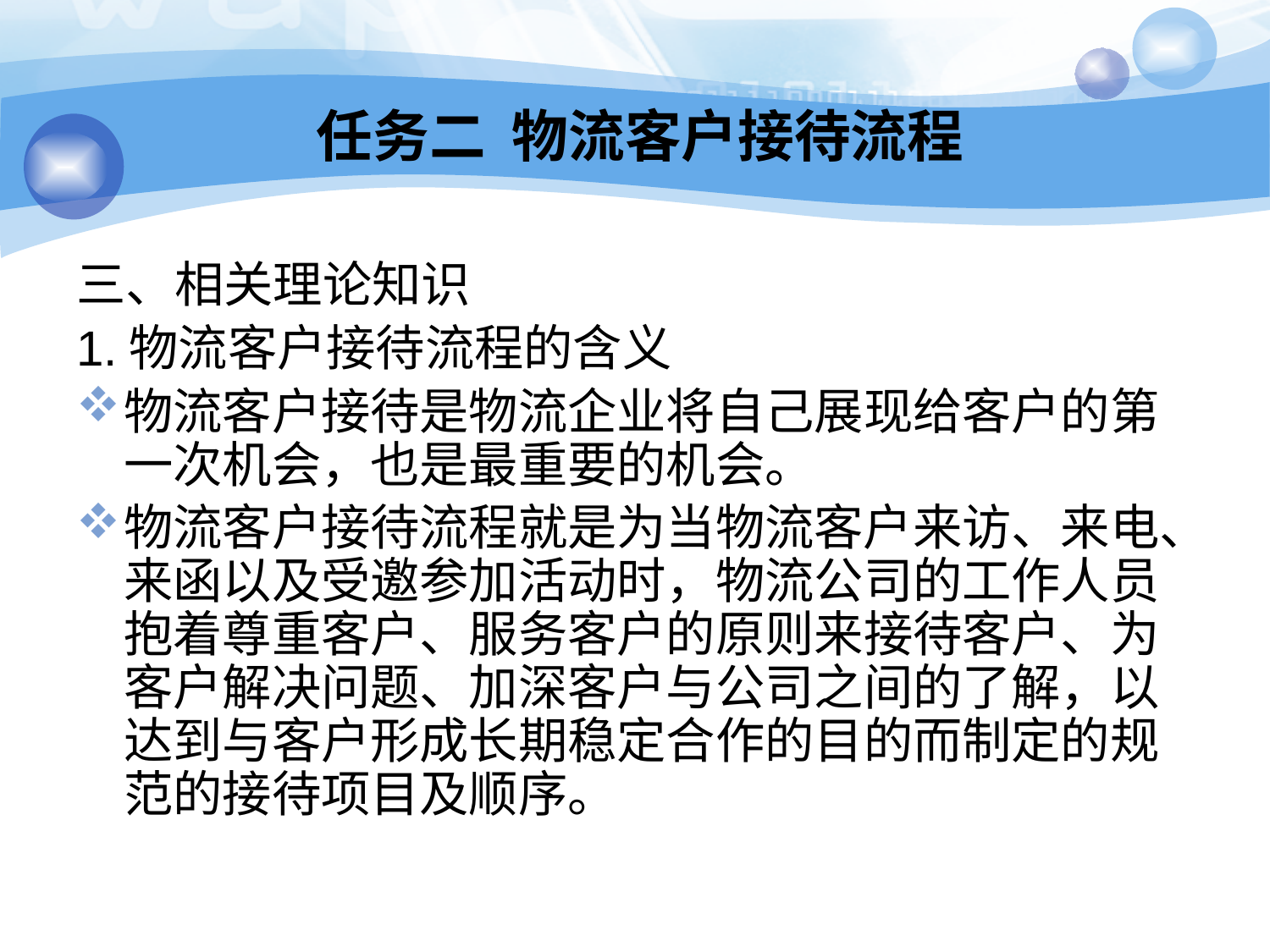

# 任务二  物流客户接待流程
三、相关理论知识
1.物流客户接待流程的含义
物流客户接待是物流企业将自己展现给客户的第一次机会，也是最重要的机会。
物流客户接待流程就是为当物流客户来访、来电、来函以及受邀参加活动时，物流公司的工作人员抱着尊重客户、服务客户的原则来接待客户、为客户解决问题、加深客户与公司之间的了解，以达到与客户形成长期稳定合作的目的而制定的规范的接待项目及顺序。